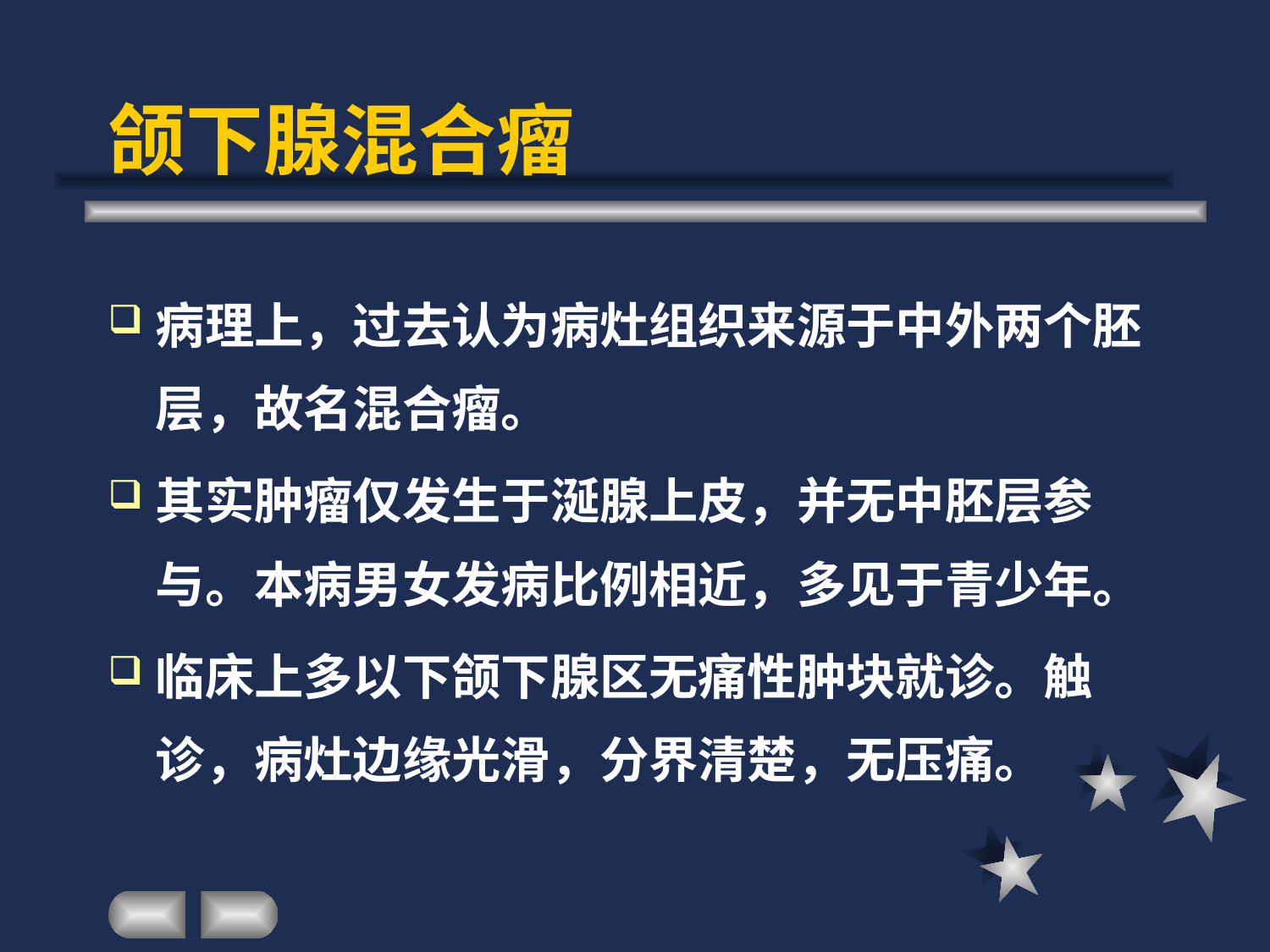

# 颌下腺混合瘤
病理上，过去认为病灶组织来源于中外两个胚层，故名混合瘤。
其实肿瘤仅发生于涎腺上皮，并无中胚层参与。本病男女发病比例相近，多见于青少年。
临床上多以下颌下腺区无痛性肿块就诊。触诊，病灶边缘光滑，分界清楚，无压痛。